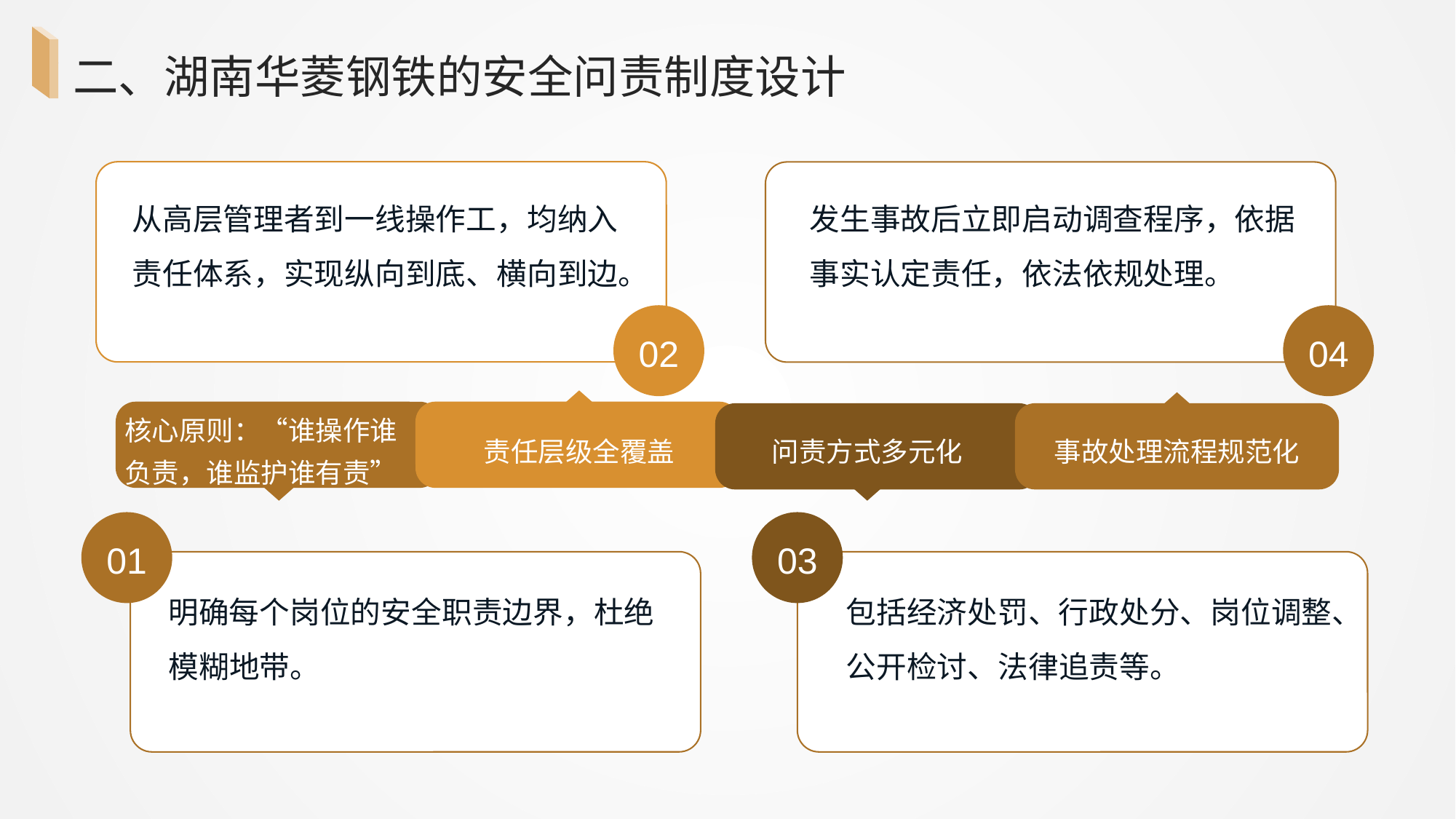

二、湖南华菱钢铁的安全问责制度设计

从高层管理者到一线操作工，均纳入责任体系，实现纵向到底、横向到边。
发生事故后立即启动调查程序，依据事实认定责任，依法依规处理。

02
04

核心原则：“谁操作谁负责，谁监护谁有责”
责任层级全覆盖
问责方式多元化
事故处理流程规范化

01
03

明确每个岗位的安全职责边界，杜绝模糊地带。
包括经济处罚、行政处分、岗位调整、公开检讨、法律追责等。